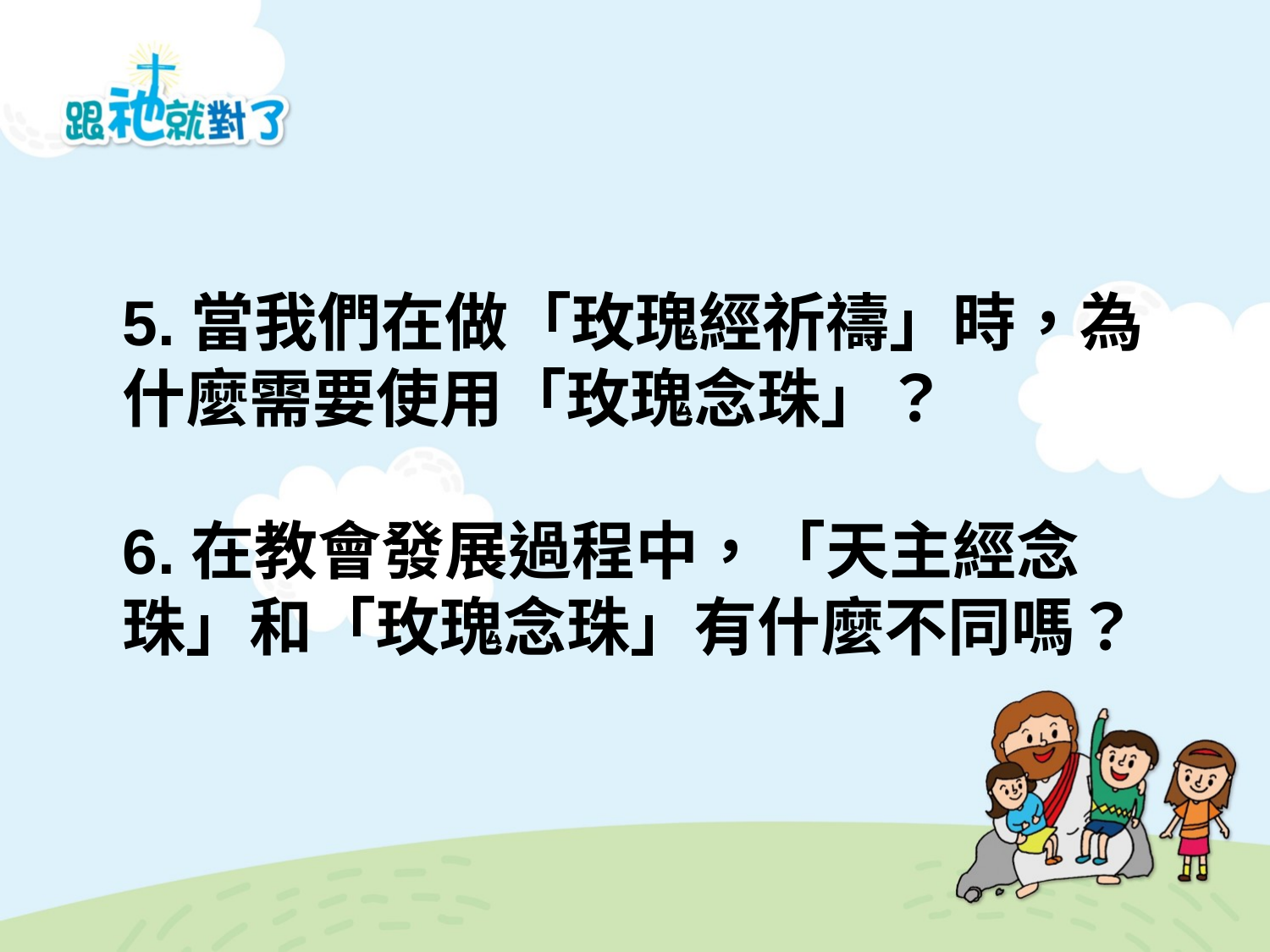

5.當我們在做「玫瑰經祈禱」時，為什麼需要使用「玫瑰念珠」？

6.在教會發展過程中，「天主經念珠」和「玫瑰念珠」有什麼不同嗎？